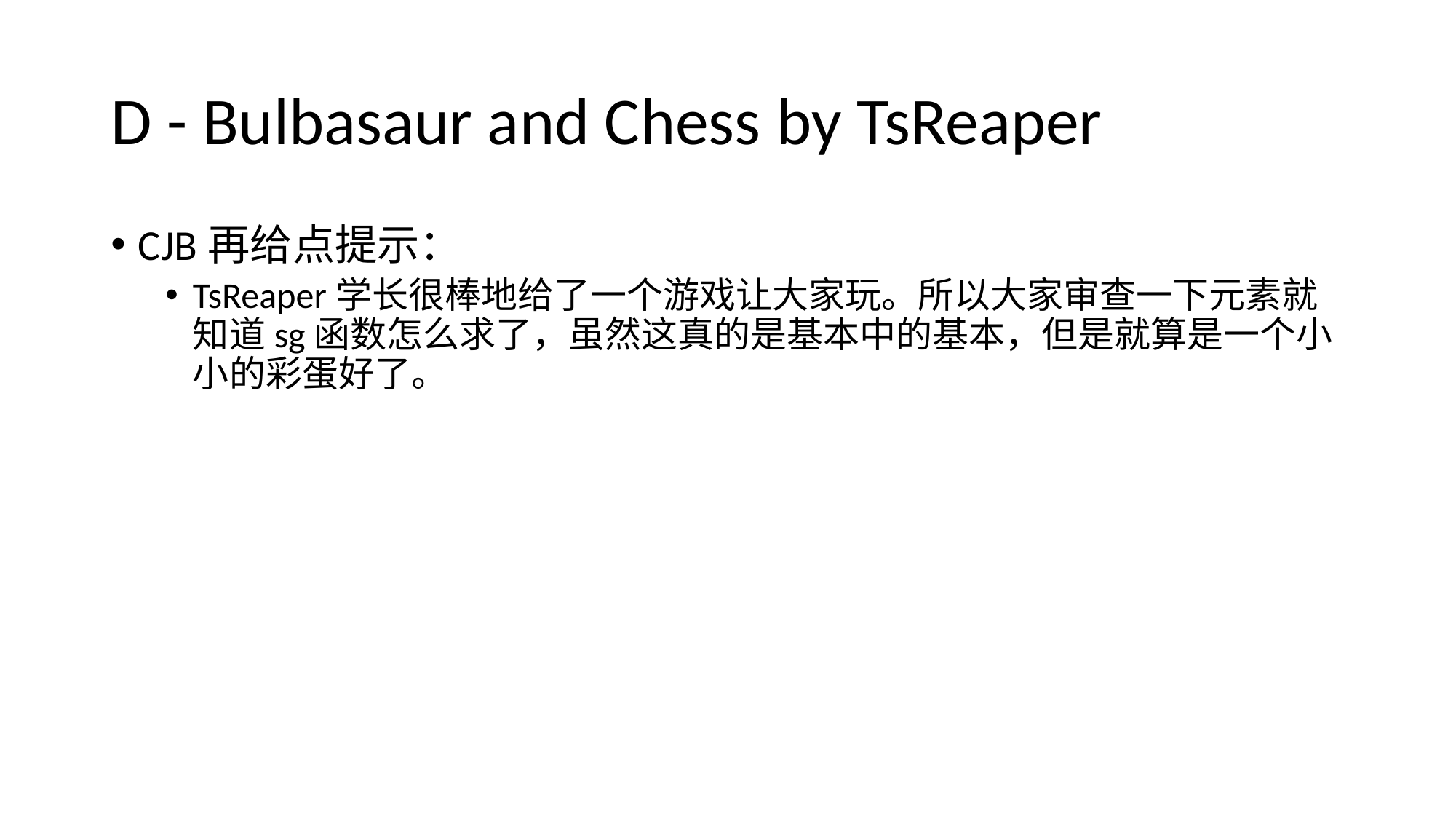

# D - Bulbasaur and Chess by TsReaper
CJB再给点提示：
TsReaper学长很棒地给了一个游戏让大家玩。所以大家审查一下元素就知道sg函数怎么求了，虽然这真的是基本中的基本，但是就算是一个小小的彩蛋好了。